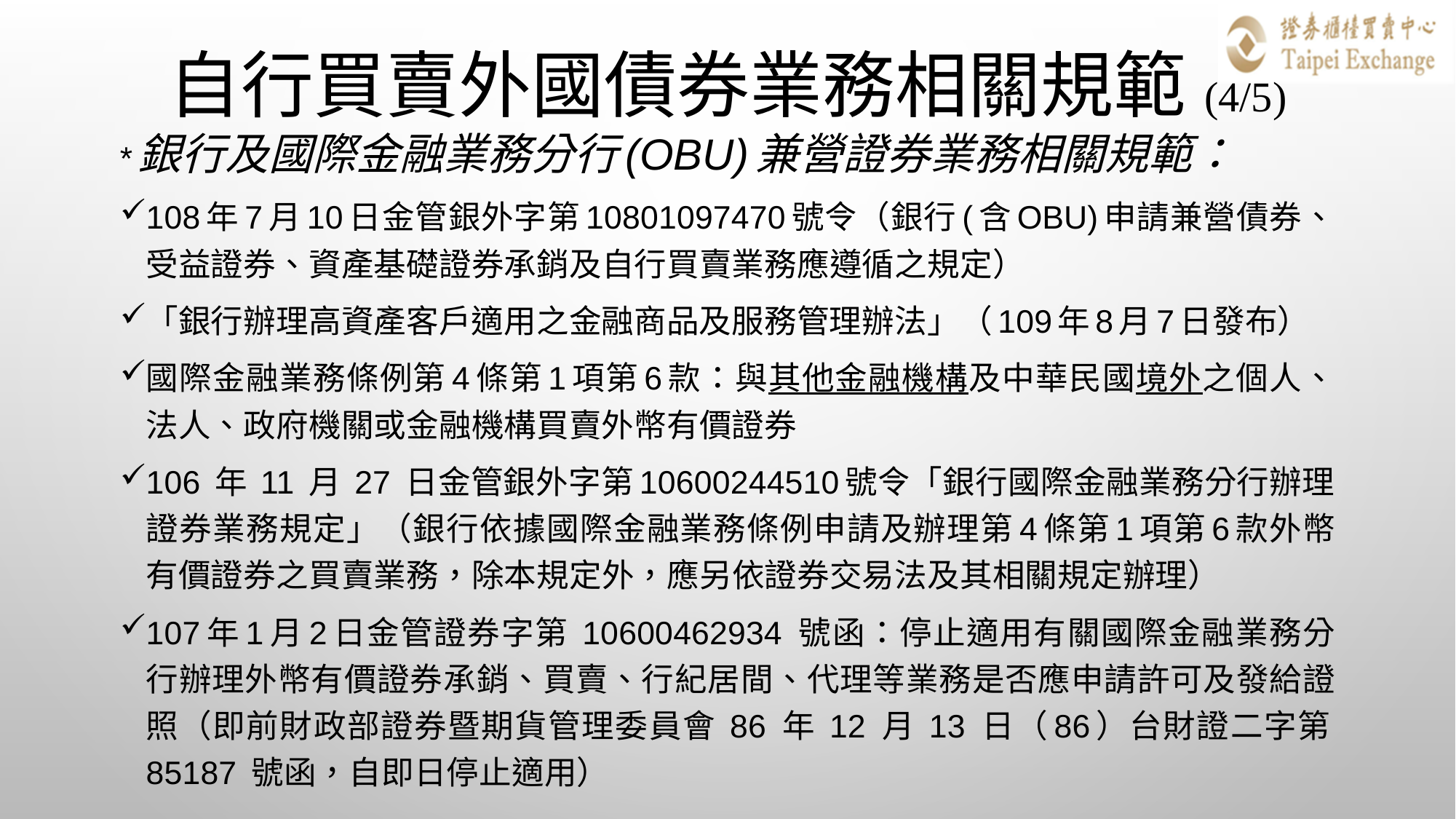

# 自行買賣外國債券業務相關規範(4/5)
*銀行及國際金融業務分行(OBU)兼營證券業務相關規範：
108年7月10日金管銀外字第10801097470號令（銀行(含OBU)申請兼營債券、受益證券、資產基礎證券承銷及自行買賣業務應遵循之規定）
「銀行辦理高資產客戶適用之金融商品及服務管理辦法」（109年8月7日發布）
國際金融業務條例第4條第1項第6款：與其他金融機構及中華民國境外之個人、法人、政府機關或金融機構買賣外幣有價證券
106 年 11 月 27 日金管銀外字第10600244510號令「銀行國際金融業務分行辦理證券業務規定」（銀行依據國際金融業務條例申請及辦理第4條第1項第6款外幣有價證券之買賣業務，除本規定外，應另依證券交易法及其相關規定辦理）
107年1月2日金管證券字第 10600462934 號函：停止適用有關國際金融業務分行辦理外幣有價證券承銷、買賣、行紀居間、代理等業務是否應申請許可及發給證照（即前財政部證券暨期貨管理委員會 86 年 12 月 13 日（86）台財證二字第85187 號函，自即日停止適用）